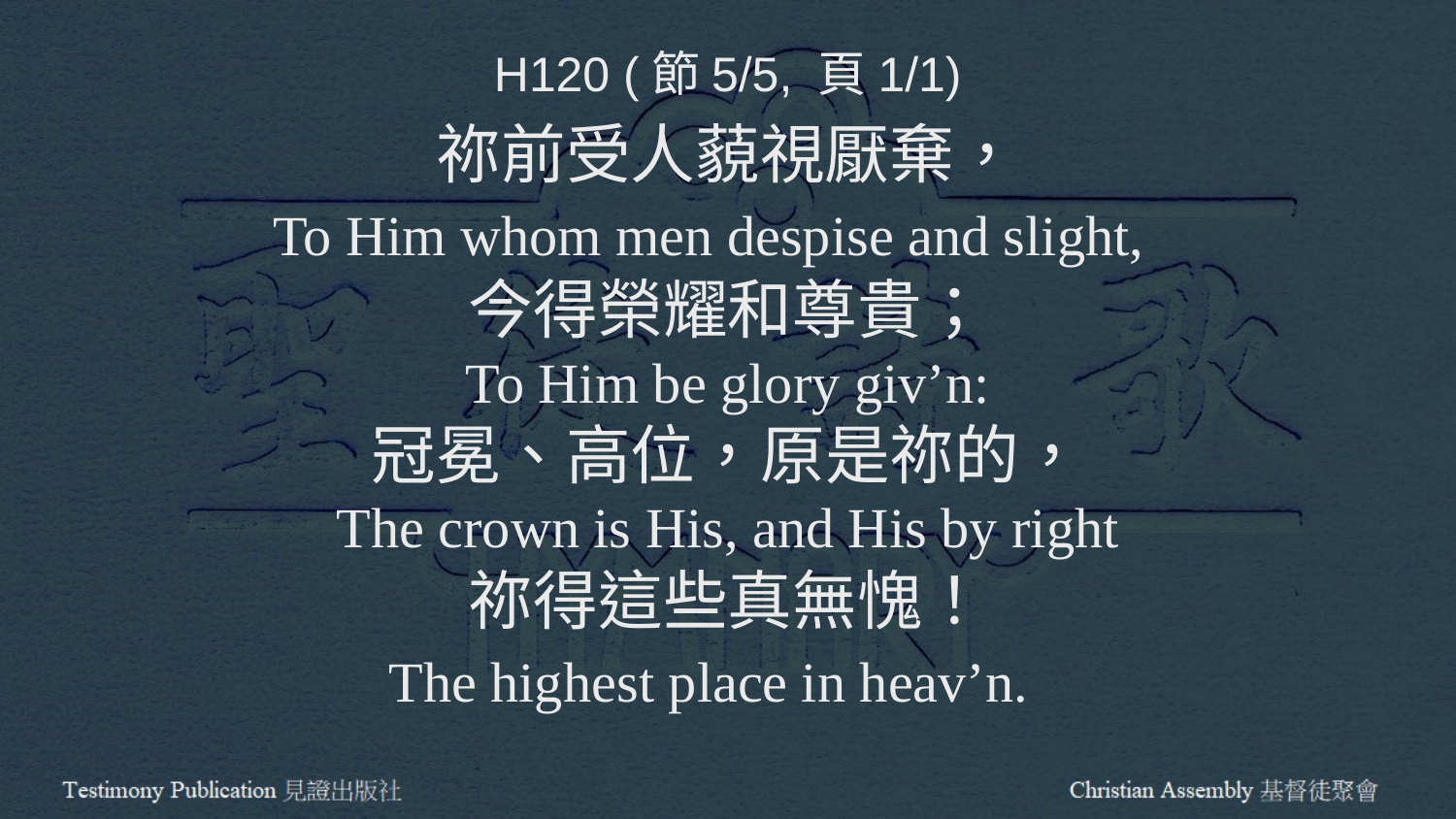

H120 (節5/5, 頁1/1)
祢前受人藐視厭棄，
To Him whom men despise and slight,
今得榮耀和尊貴；
To Him be glory giv’n:
冠冕、高位，原是祢的，
The crown is His, and His by right
祢得這些真無愧！
The highest place in heav’n.